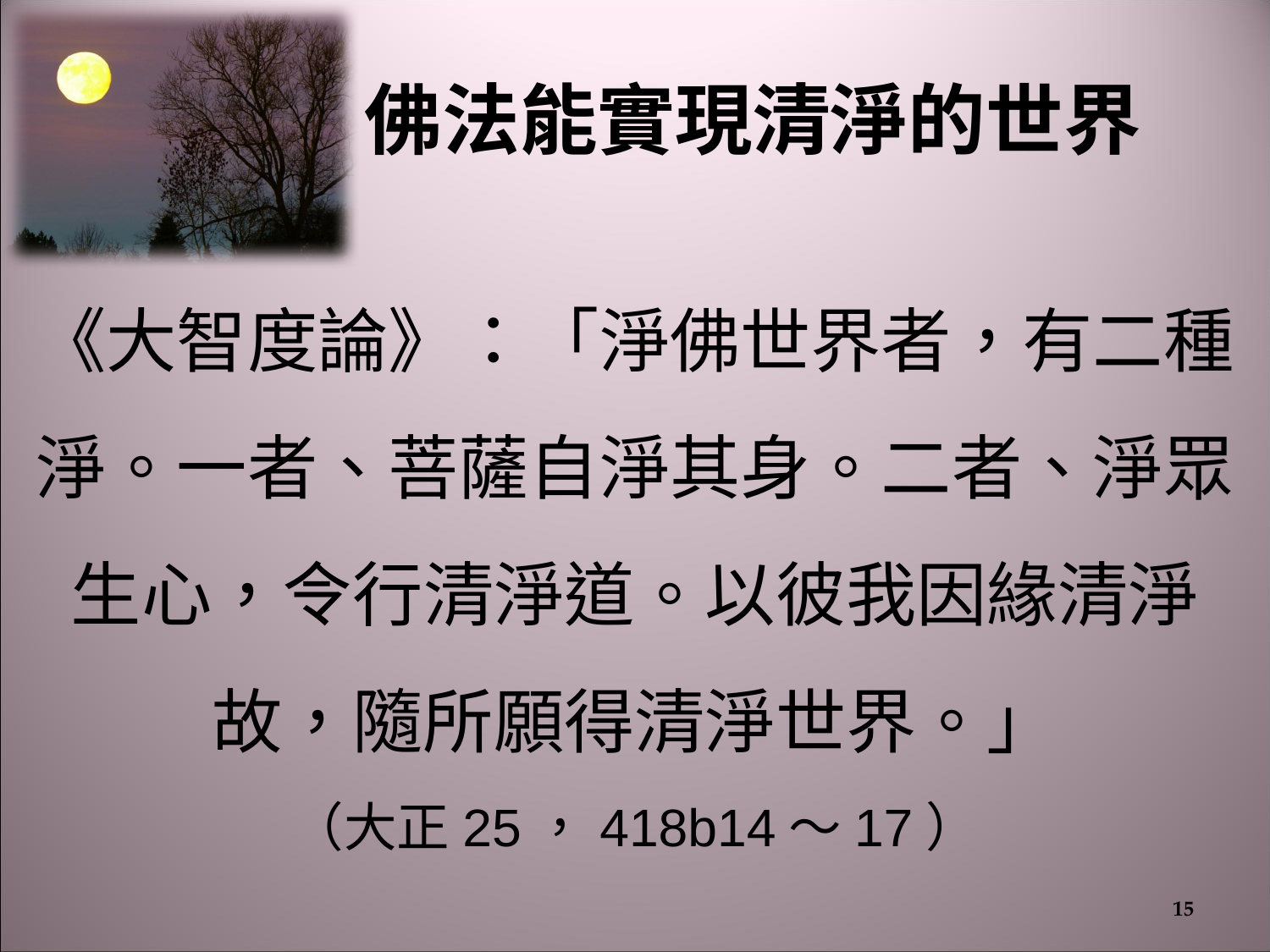

# 佛法能實現清淨的世界
《大智度論》：「淨佛世界者，有二種淨。一者、菩薩自淨其身。二者、淨眾生心，令行清淨道。以彼我因緣清淨故，隨所願得清淨世界。」
（大正25，418b14～17）
15